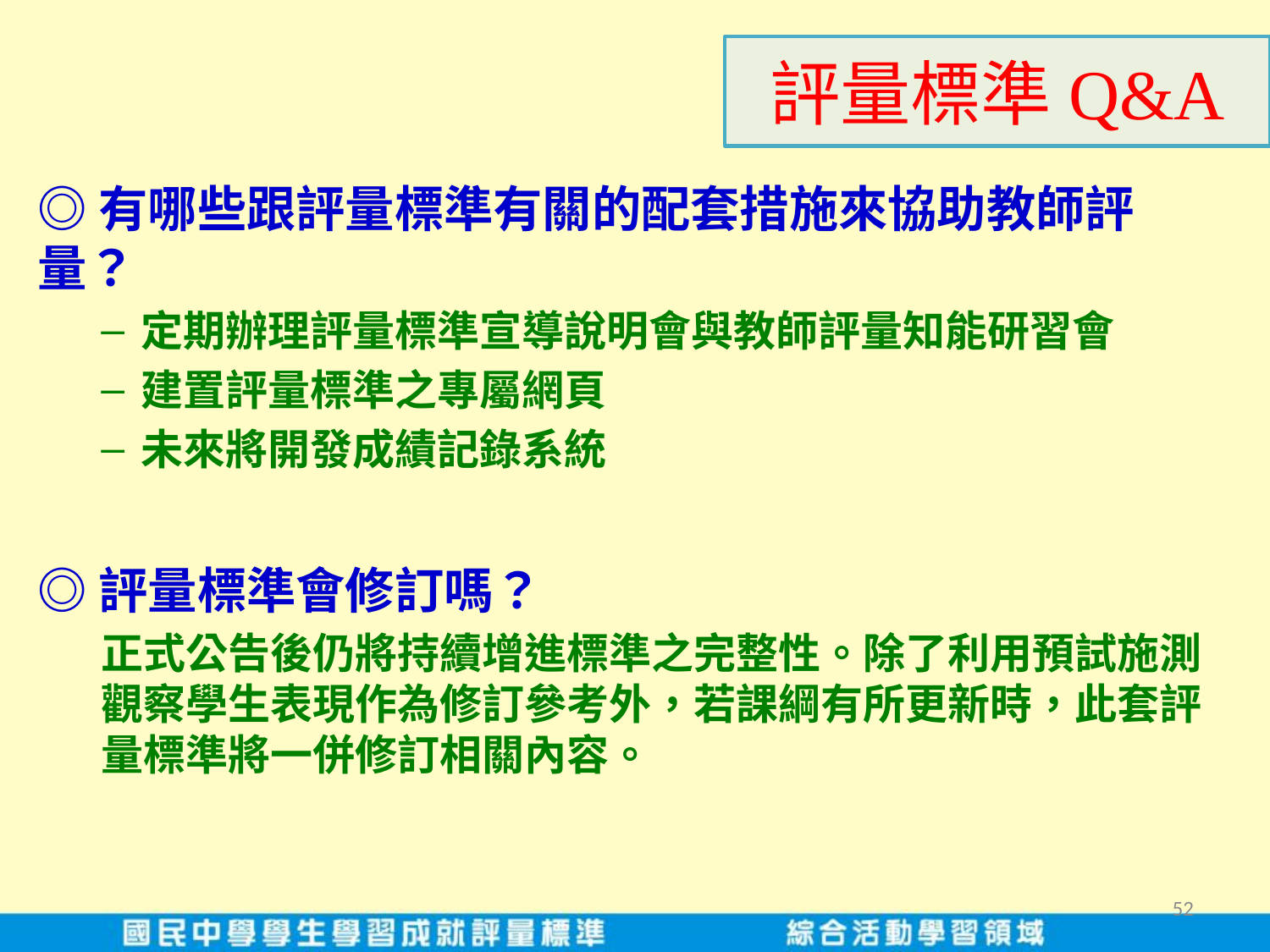

評量標準Q&A
#
◎有哪些跟評量標準有關的配套措施來協助教師評量？
定期辦理評量標準宣導說明會與教師評量知能研習會
建置評量標準之專屬網頁
未來將開發成績記錄系統

◎評量標準會修訂嗎？
正式公告後仍將持續增進標準之完整性。除了利用預試施測觀察學生表現作為修訂參考外，若課綱有所更新時，此套評量標準將一併修訂相關內容。

52